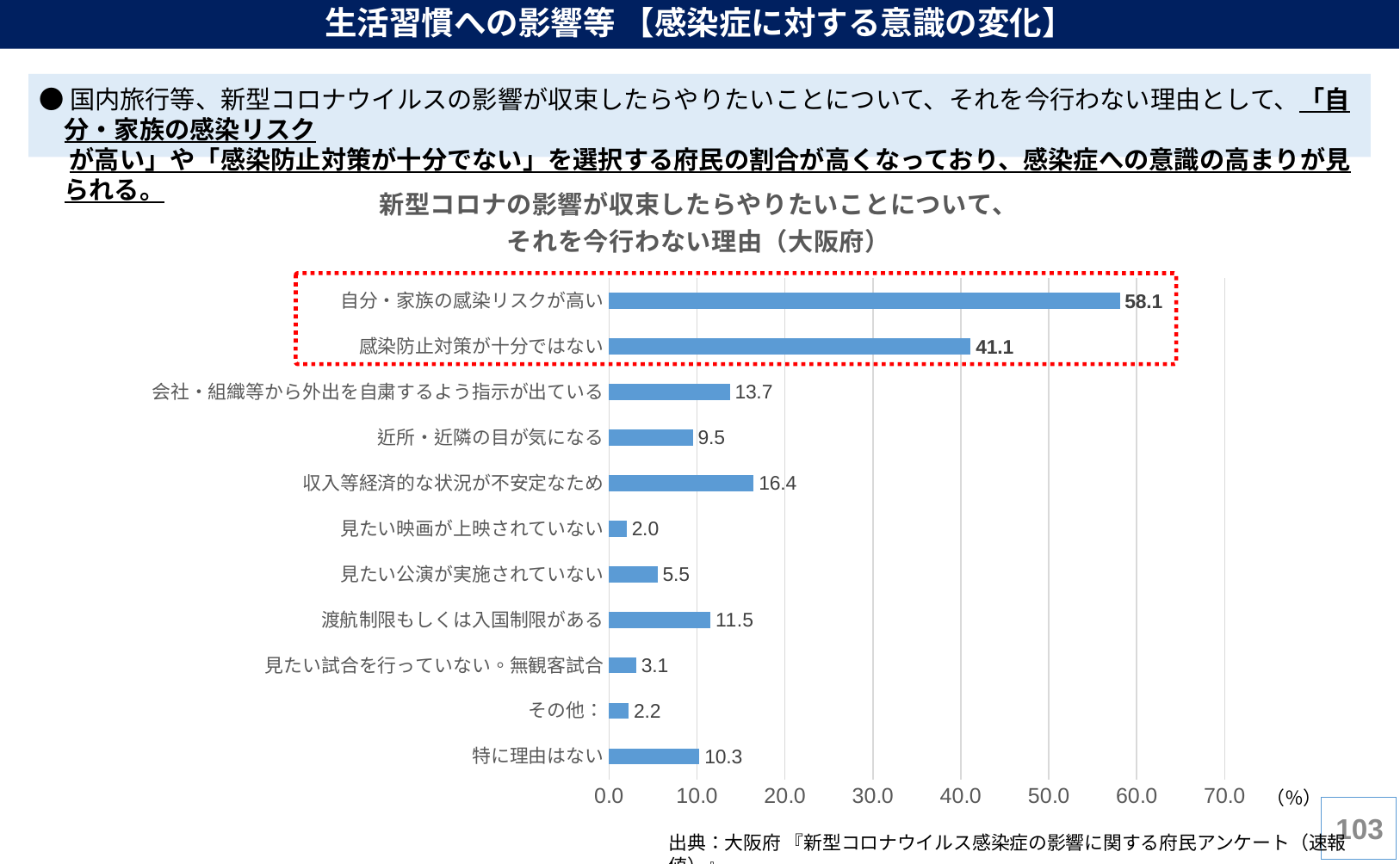

生活習慣への影響等 【感染症に対する意識の変化】
●国内旅行等、新型コロナウイルスの影響が収束したらやりたいことについて、それを今行わない理由として、「自分・家族の感染リスク
　 が高い」や「感染防止対策が十分でない」を選択する府民の割合が高くなっており、感染症への意識の高まりが見られる。

### Chart: 新型コロナの影響が収束したらやりたいことについて、
それを今行わない理由（大阪府）

| Category | 系列 1 |
|---|---|
| 特に理由はない | 10.280373831776 |
| その他： | 2.2429906542056 |
| 見たい試合を行っていない。無観客試合 | 3.0841121495327 |
| 渡航制限もしくは入国制限がある | 11.542056074766 |
| 見たい公演が実施されていない | 5.5140186915888 |
| 見たい映画が上映されていない | 2.0093457943925 |
| 収入等経済的な状況が不安定なため | 16.448598130841 |
| 近所・近隣の目が気になる | 9.5327102803738 |
| 会社・組織等から外出を自粛するよう指示が出ている | 13.738317757009 |
| 感染防止対策が十分ではない | 41.121495327103 |
| 自分・家族の感染リスクが高い | 58.084112149533 |
（％）
103
出典：大阪府 『新型コロナウイルス感染症の影響に関する府民アンケート（速報値）』